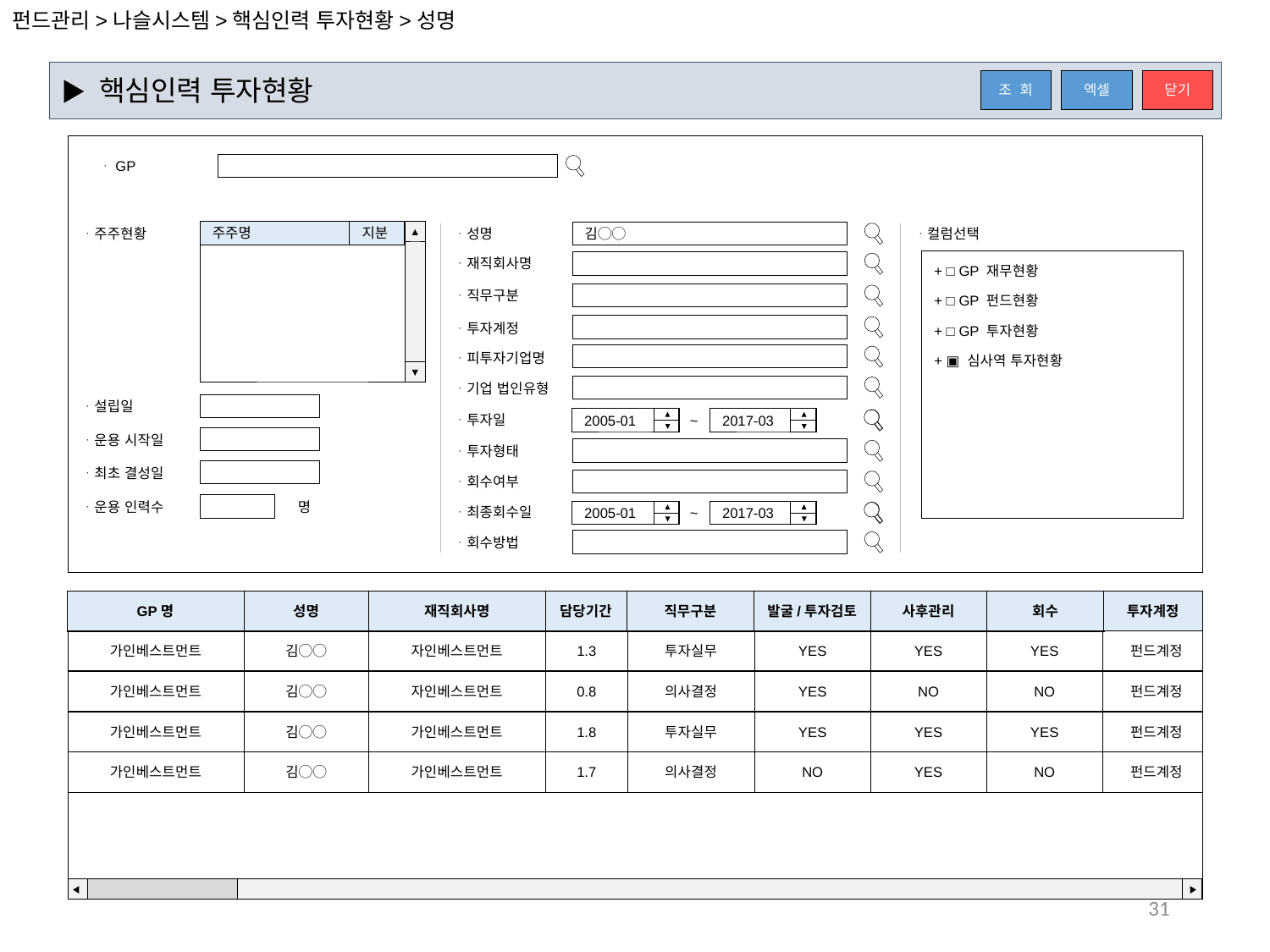

펀드관리>나슬시스템>핵심인력 투자현황>성명
▶ 핵심인력 투자현황
엑셀
닫기
조  회

ᆞGP

ᆞ주주현황
ᆞ성명
ᆞ컬럼선택
▲
주주명
지분

김◯◯

ᆞ재직회사명

+ □ GP 재무현황
ᆞ직무구분

+ □ GP 펀드현황

ᆞ투자계정

+ □ GP 투자현황
ᆞ피투자기업명

+ ▣ 심사역 투자현황
▼
ᆞ기업 법인유형

ᆞ설립일

ᆞ투자일
~
2005-01

2017-03

ᆞ운용 시작일

ᆞ투자형태

ᆞ최초 결성일

ᆞ회수여부

ᆞ운용 인력수

명
ᆞ최종회수일
~
2005-01

2017-03

ᆞ회수방법

투자계정

GP명
성명
재직회사명
담당기간
직무구분
발굴/투자검토
사후관리
회수
가인베스트먼트
김◯◯
자인베스트먼트
1.3
투자실무
YES
YES
YES
펀드계정
가인베스트먼트
김◯◯
자인베스트먼트
0.8
의사결정
YES
NO
NO
펀드계정
가인베스트먼트
김◯◯
가인베스트먼트
1.8
투자실무
YES
YES
YES
펀드계정
가인베스트먼트
김◯◯
가인베스트먼트
1.7
의사결정
NO
YES
NO
펀드계정

◀

▶
31